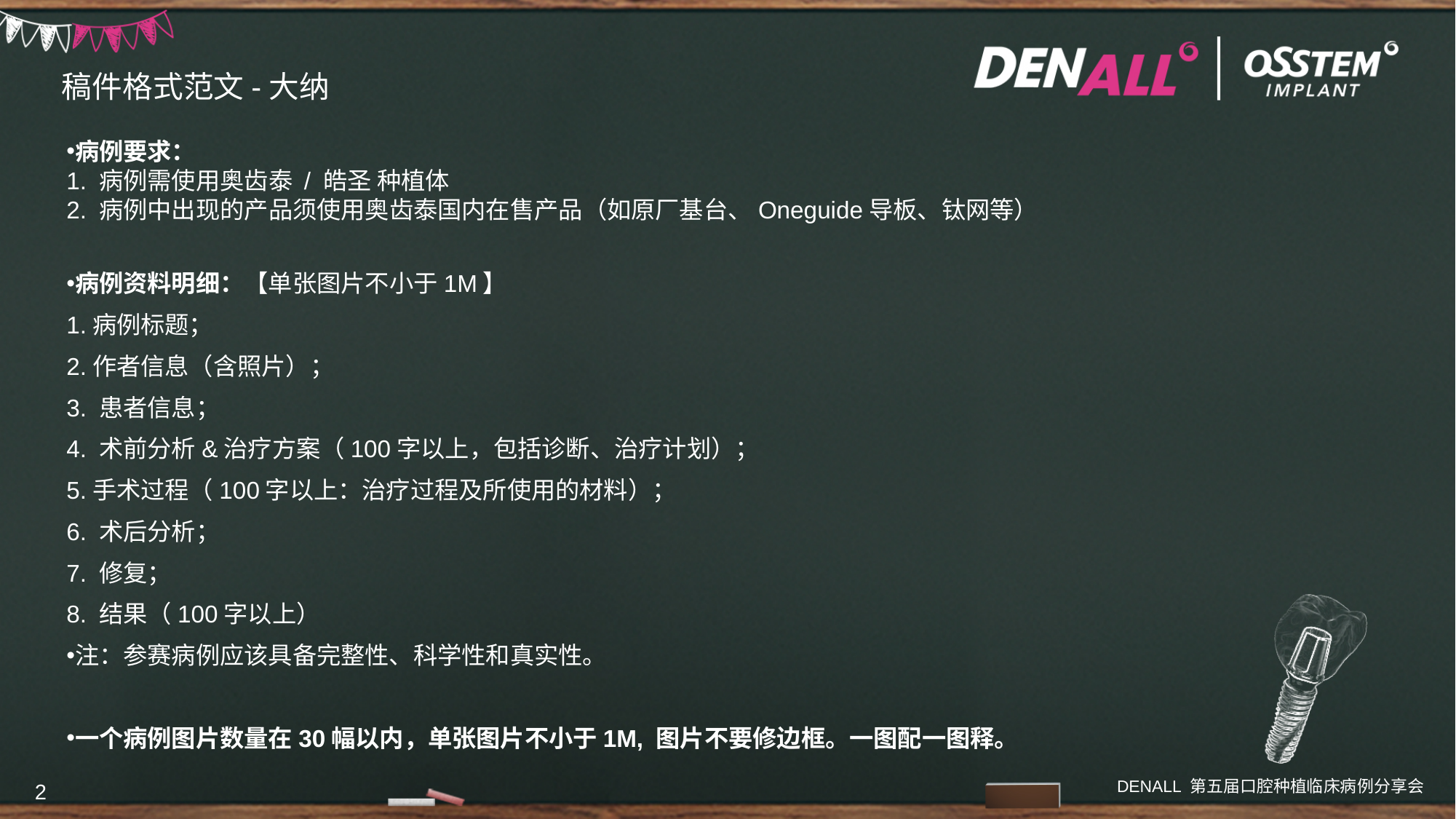

稿件格式范文-大纳
病例要求：
1. 病例需使用奥齿泰 / 皓圣 种植体
2. 病例中出现的产品须使用奥齿泰国内在售产品（如原厂基台、Oneguide导板、钛网等）

病例资料明细：【单张图片不小于1M】
1.病例标题；
2.作者信息（含照片）；
3. 患者信息；
4. 术前分析&治疗方案（100字以上，包括诊断、治疗计划）；
5.手术过程（100字以上：治疗过程及所使用的材料）；
6. 术后分析；
7. 修复；
8. 结果（100字以上）
注：参赛病例应该具备完整性、科学性和真实性。

一个病例图片数量在30幅以内，单张图片不小于1M, 图片不要修边框。一图配一图释。
2